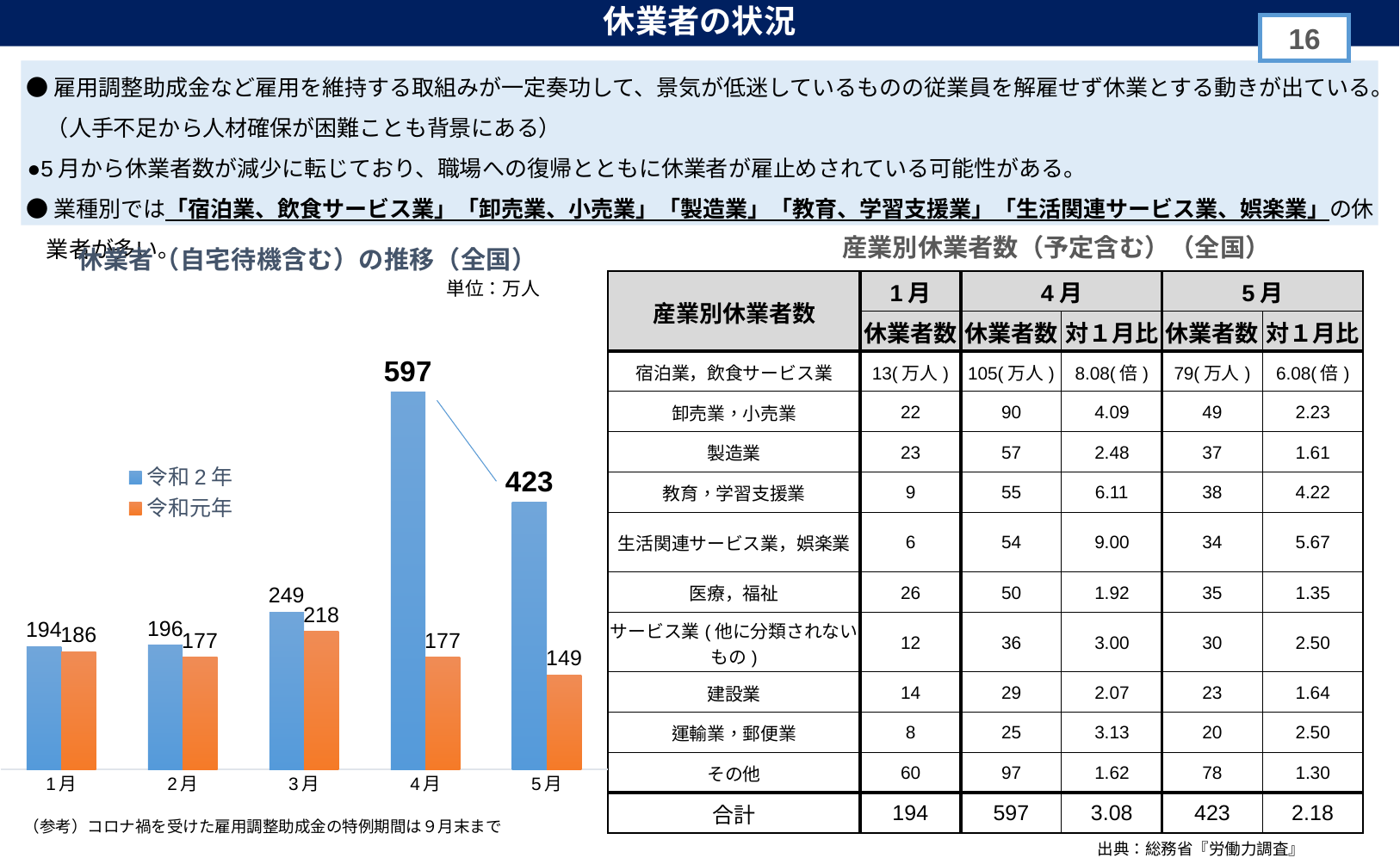

# 休業者の状況
16
 ●雇用調整助成金など雇用を維持する取組みが一定奏功して、景気が低迷しているものの従業員を解雇せず休業とする動きが出ている。（人手不足から人材確保が困難ことも背景にある）
 ●5月から休業者数が減少に転じており、職場への復帰とともに休業者が雇止めされている可能性がある。
 ●業種別では「宿泊業、飲食サービス業」「卸売業、小売業」「製造業」「教育、学習支援業」「生活関連サービス業、娯楽業」の休業者が多い。

### Chart: 休業者（自宅待機含む）の推移（全国）

| Category | 令和2年 | 令和元年 |
|---|---|---|
| 1月 | 194.0 | 186.0 |
| 2月 | 196.0 | 177.0 |
| 3月 | 249.0 | 218.0 |
| 4月 | 597.0 | 177.0 |
| 5月 | 423.0 | 149.0 |
　産業別休業者数（予定含む）（全国）
| 産業別休業者数 | 1月 | 4月 |  | 5月 |  |
| --- | --- | --- | --- | --- | --- |
|  | 休業者数 | 休業者数 | 対１月比 | 休業者数 | 対１月比 |
| 宿泊業，飲食サービス業 | 13(万人) | 105(万人) | 8.08(倍) | 79(万人) | 6.08(倍) |
| 卸売業，小売業 | 22 | 90 | 4.09 | 49 | 2.23 |
| 製造業 | 23 | 57 | 2.48 | 37 | 1.61 |
| 教育，学習支援業 | 9 | 55 | 6.11 | 38 | 4.22 |
| 生活関連サービス業，娯楽業 | 6 | 54 | 9.00 | 34 | 5.67 |
| 医療，福祉 | 26 | 50 | 1.92 | 35 | 1.35 |
| サービス業(他に分類されないもの) | 12 | 36 | 3.00 | 30 | 2.50 |
| 建設業 | 14 | 29 | 2.07 | 23 | 1.64 |
| 運輸業，郵便業 | 8 | 25 | 3.13 | 20 | 2.50 |
| その他 | 60 | 97 | 1.62 | 78 | 1.30 |
| 合計 | 194 | 597 | 3.08 | 423 | 2.18 |
（参考）コロナ禍を受けた雇用調整助成金の特例期間は９月末まで
出典：総務省『労働力調査』